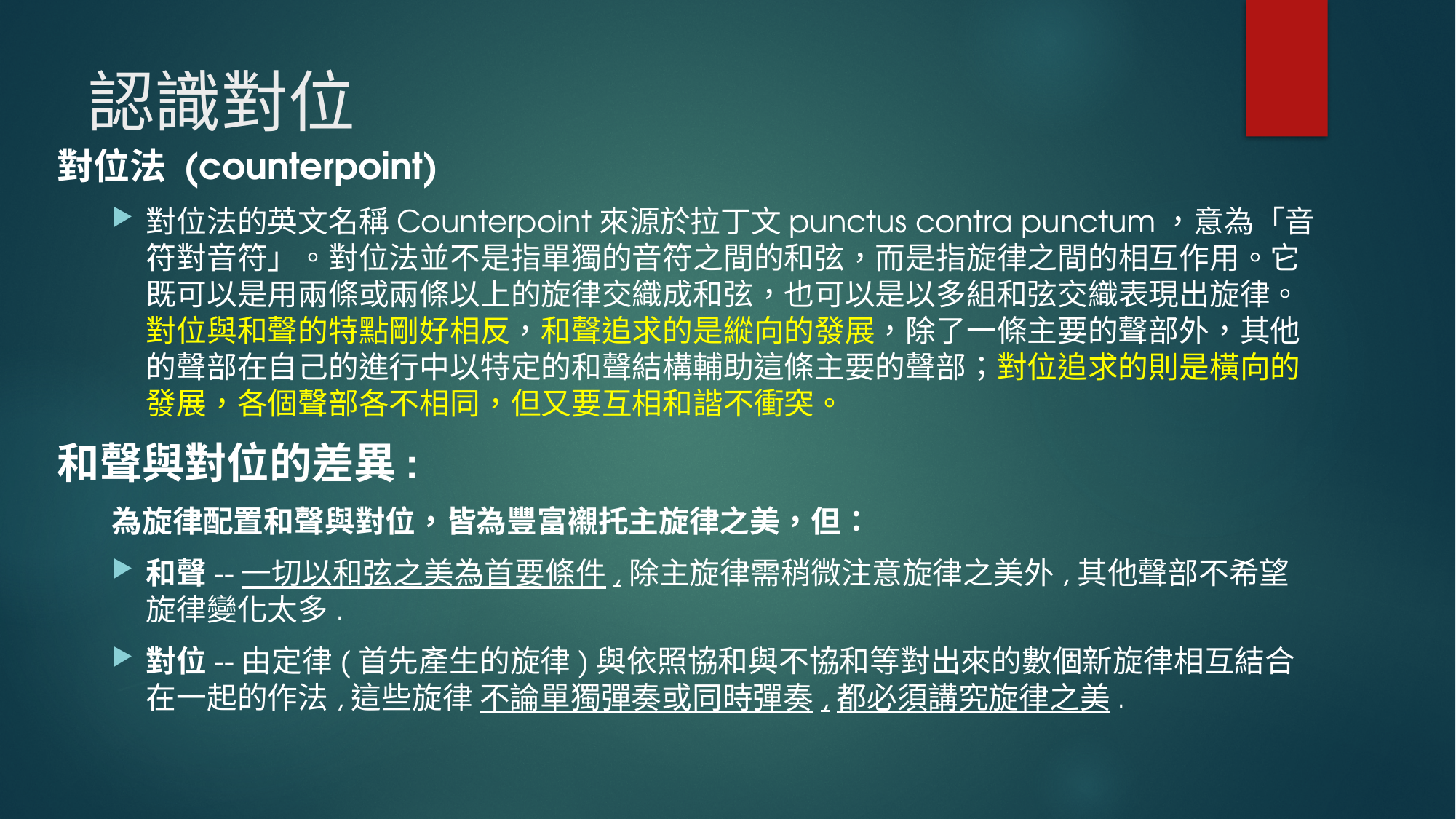

# 認識對位
對位法 (counterpoint)
對位法的英文名稱Counterpoint來源於拉丁文punctus contra punctum，意為「音符對音符」。對位法並不是指單獨的音符之間的和弦，而是指旋律之間的相互作用。它既可以是用兩條或兩條以上的旋律交織成和弦，也可以是以多組和弦交織表現出旋律。對位與和聲的特點剛好相反，和聲追求的是縱向的發展，除了一條主要的聲部外，其他的聲部在自己的進行中以特定的和聲結構輔助這條主要的聲部；對位追求的則是橫向的發展，各個聲部各不相同，但又要互相和諧不衝突。
和聲與對位的差異:
為旋律配置和聲與對位，皆為豐富襯托主旋律之美，但：
和聲--一切以和弦之美為首要條件,除主旋律需稍微注意旋律之美外,其他聲部不希望旋律變化太多.
對位--由定律(首先產生的旋律)與依照協和與不協和等對出來的數個新旋律相互結合在一起的作法,這些旋律 不論單獨彈奏或同時彈奏,都必須講究旋律之美.